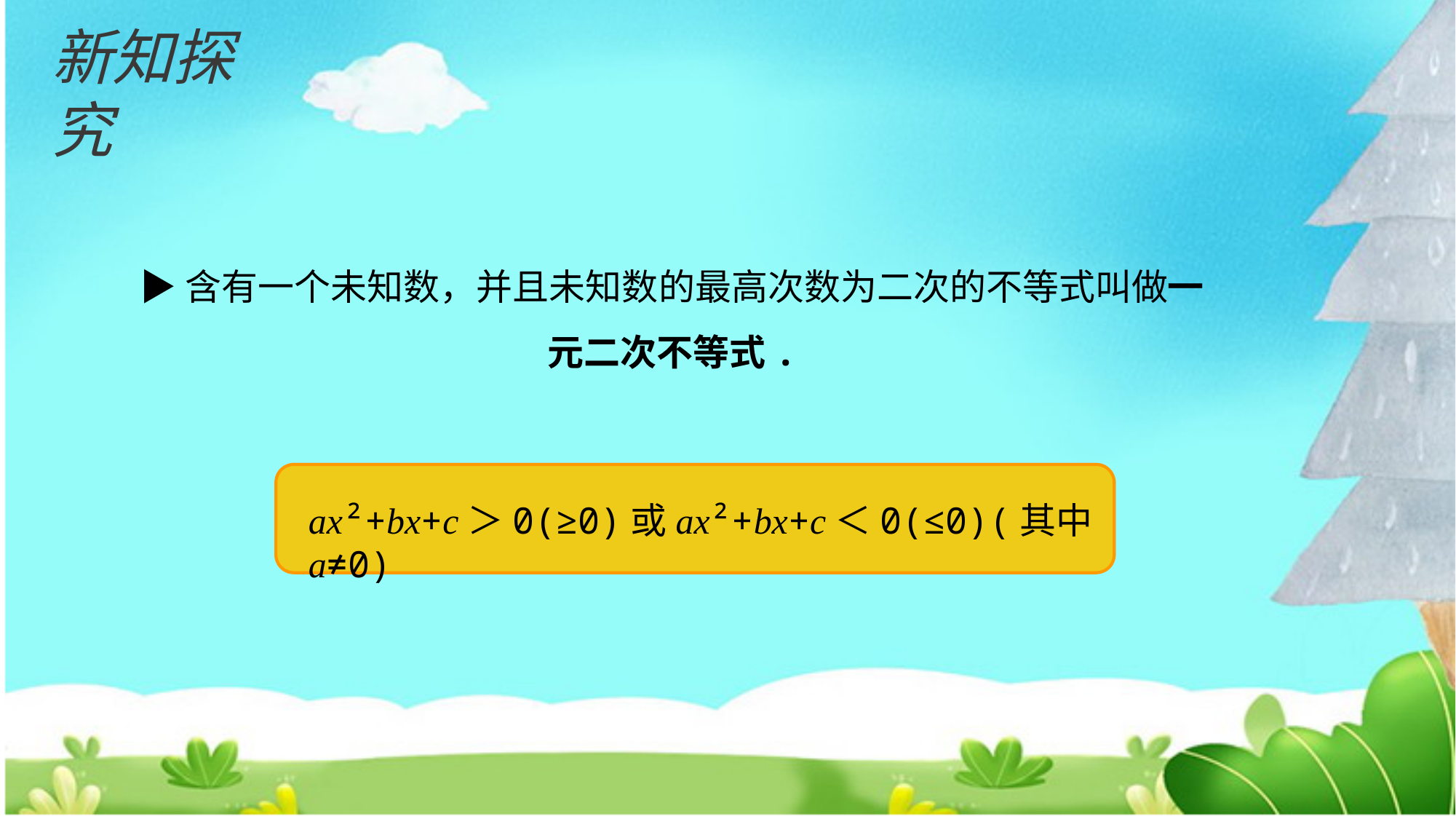

新知探究
▶含有一个未知数，并且未知数的最高次数为二次的不等式叫做一元二次不等式.

ax²+bx+c＞0(≥0)或ax²+bx+c＜0(≤0)(其中a≠0)